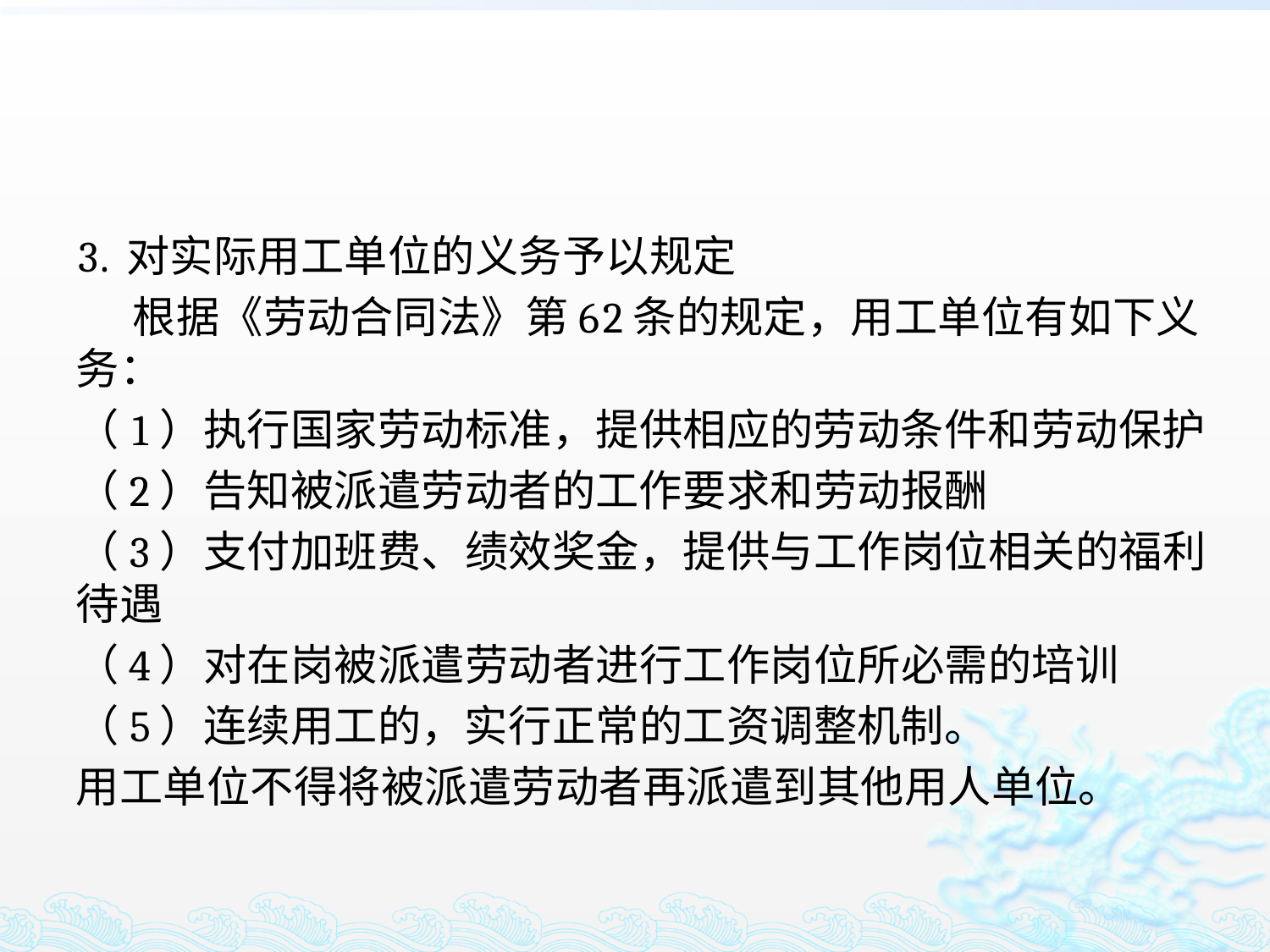

#
3. 对实际用工单位的义务予以规定
     根据《劳动合同法》第62条的规定，用工单位有如下义务：
（1）执行国家劳动标准，提供相应的劳动条件和劳动保护
（2）告知被派遣劳动者的工作要求和劳动报酬
（3）支付加班费、绩效奖金，提供与工作岗位相关的福利待遇
（4）对在岗被派遣劳动者进行工作岗位所必需的培训
（5）连续用工的，实行正常的工资调整机制。
用工单位不得将被派遣劳动者再派遣到其他用人单位。